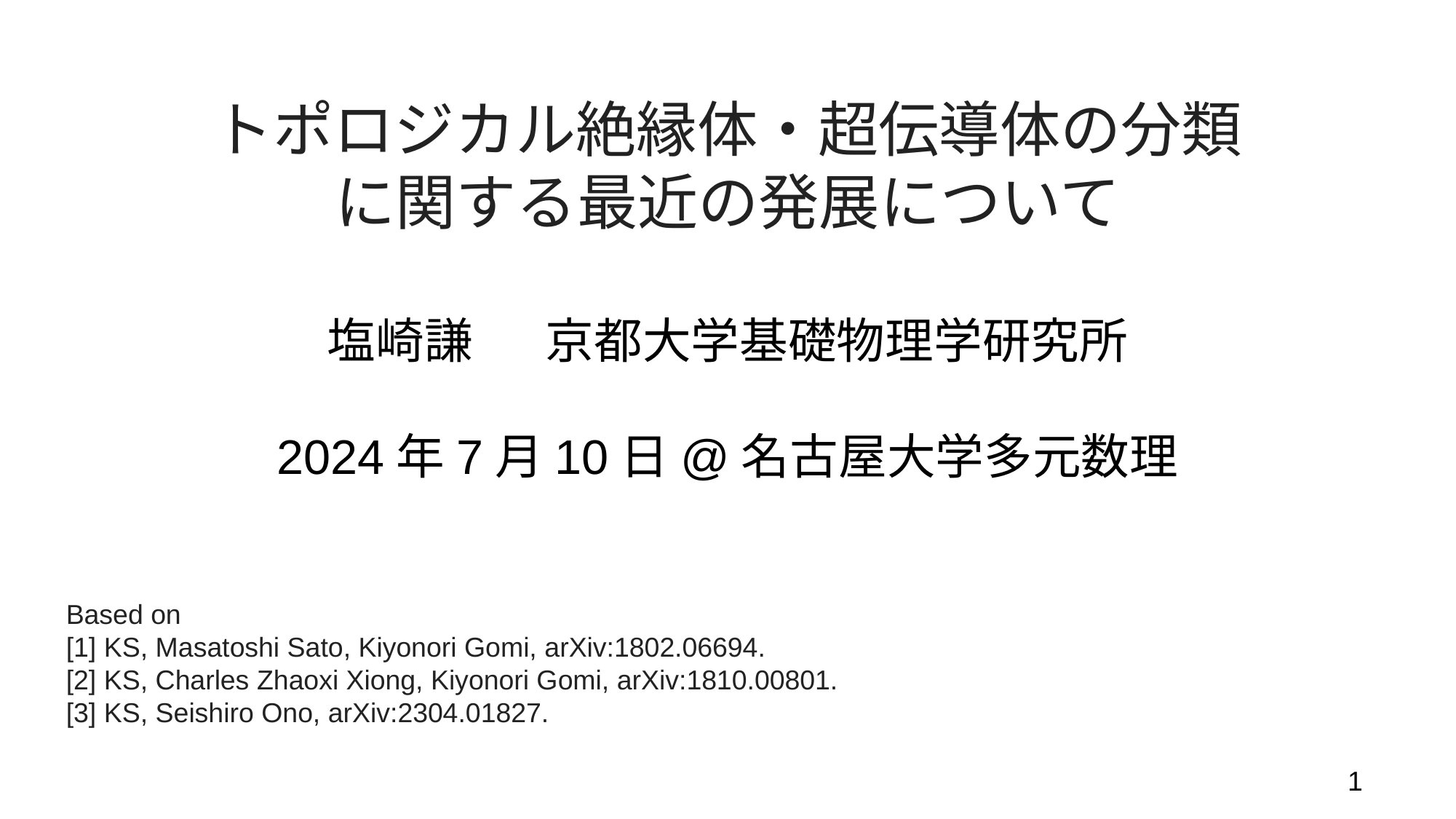

トポロジカル絶縁体・超伝導体の分類に関する最近の発展について
塩崎謙	京都大学基礎物理学研究所

2024年7月10日@名古屋大学多元数理
Based on
[1] KS, Masatoshi Sato, Kiyonori Gomi, arXiv:1802.06694.
[2] KS, Charles Zhaoxi Xiong, Kiyonori Gomi, arXiv:1810.00801.
[3] KS, Seishiro Ono, arXiv:2304.01827.